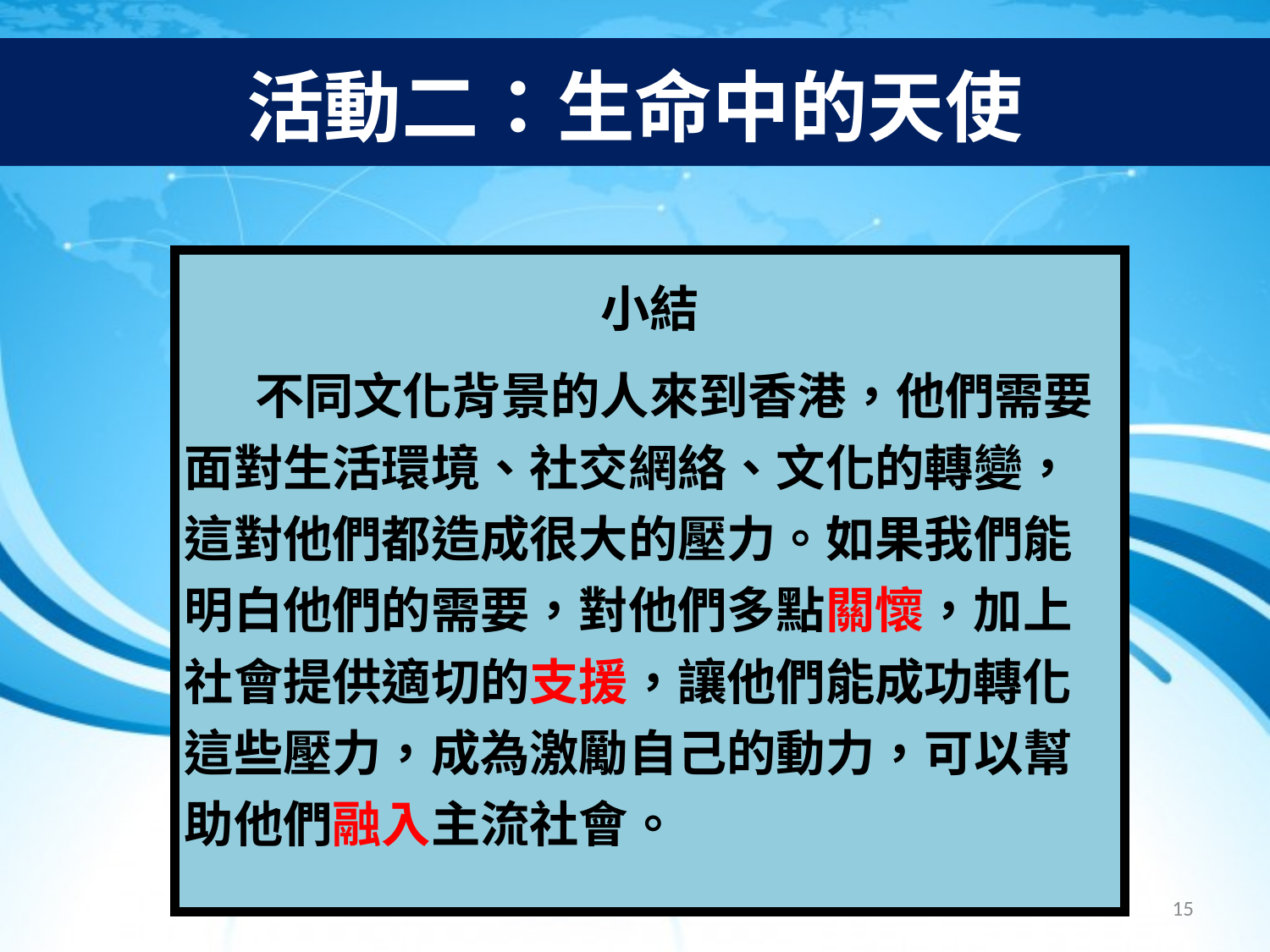

# 活動二：生命中的天使
| 小結 不同文化背景的人來到香港，他們需要面對生活環境、社交網絡、文化的轉變，這對他們都造成很大的壓力。如果我們能明白他們的需要，對他們多點關懷，加上社會提供適切的支援，讓他們能成功轉化這些壓力，成為激勵自己的動力，可以幫助他們融入主流社會。 |
| --- |
15